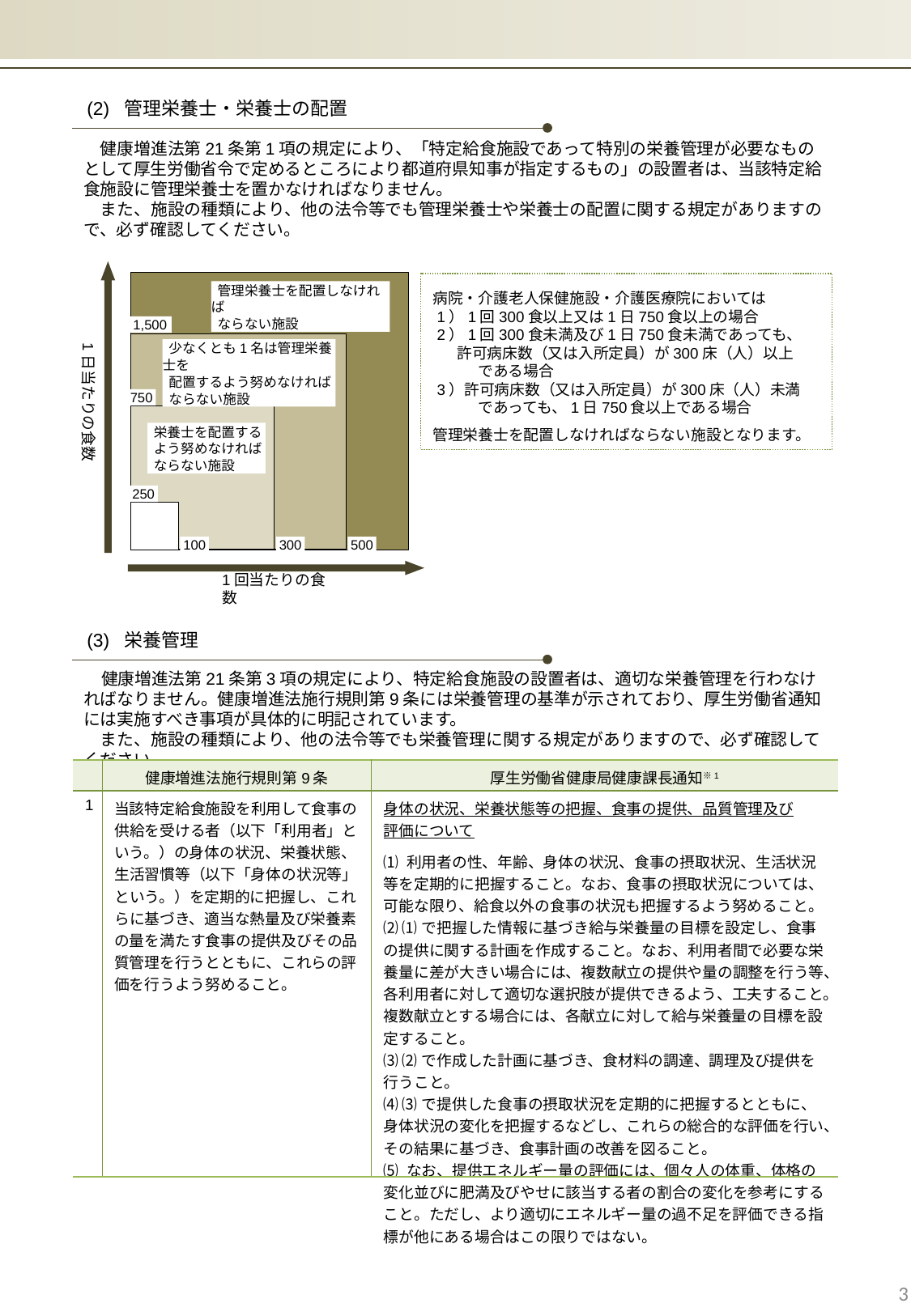

(2)  管理栄養士・栄養士の配置

　健康増進法第21条第1項の規定により、「特定給食施設であって特別の栄養管理が必要なものとして厚生労働省令で定めるところにより都道府県知事が指定するもの」の設置者は、当該特定給食施設に管理栄養士を置かなければなりません。
　また、施設の種類により、他の法令等でも管理栄養士や栄養士の配置に関する規定がありますので、必ず確認してください。

 管理栄養士を配置しなければ
 ならない施設
1,500

1日当たりの食数
 少なくとも1名は管理栄養士を
 配置するよう努めなければ
 ならない施設
750

 栄養士を配置する
 よう努めなければ
 ならない施設
250

100
300
500
1回当たりの食数
病院・介護老人保健施設・介護医療院においては
 1）1回300食以上又は1日750食以上の場合
 2）1回300食未満及び1日750食未満であっても、
      許可病床数（又は入所定員）が300床（人）以上
　　　である場合
 3）許可病床数（又は入所定員）が300床（人）未満
　　　であっても、1日750食以上である場合
管理栄養士を配置しなければならない施設となります。
(3)  栄養管理

　健康増進法第21条第3項の規定により、特定給食施設の設置者は、適切な栄養管理を行わなければなりません。健康増進法施行規則第9条には栄養管理の基準が示されており、厚生労働省通知には実施すべき事項が具体的に明記されています。
　また、施設の種類により、他の法令等でも栄養管理に関する規定がありますので、必ず確認してください。
|  | 健康増進法施行規則第9条 | 厚生労働省健康局健康課長通知※1 |
| --- | --- | --- |
| 1 | 当該特定給食施設を利用して食事の供給を受ける者（以下「利用者」という。）の身体の状況、栄養状態、生活習慣等（以下「身体の状況等」という。）を定期的に把握し、これらに基づき、適当な熱量及び栄養素の量を満たす食事の提供及びその品質管理を行うとともに、これらの評価を行うよう努めること。 | 身体の状況、栄養状態等の把握、食事の提供、品質管理及び 評価について ⑴ 利用者の性、年齢、身体の状況、食事の摂取状況、生活状況等を定期的に把握すること。なお、食事の摂取状況については、可能な限り、給食以外の食事の状況も把握するよう努めること。 ⑵ ⑴で把握した情報に基づき給与栄養量の目標を設定し、食事の提供に関する計画を作成すること。なお、利用者間で必要な栄養量に差が大きい場合には、複数献立の提供や量の調整を行う等、各利用者に対して適切な選択肢が提供できるよう、工夫すること。複数献立とする場合には、各献立に対して給与栄養量の目標を設定すること。 ⑶ ⑵で作成した計画に基づき、食材料の調達、調理及び提供を行うこと。 ⑷ ⑶で提供した食事の摂取状況を定期的に把握するとともに、身体状況の変化を把握するなどし、これらの総合的な評価を行い、その結果に基づき、食事計画の改善を図ること。 ⑸ なお、提供エネルギー量の評価には、個々人の体重、体格の変化並びに肥満及びやせに該当する者の割合の変化を参考にすること。ただし、より適切にエネルギー量の過不足を評価できる指標が他にある場合はこの限りではない。 |
3